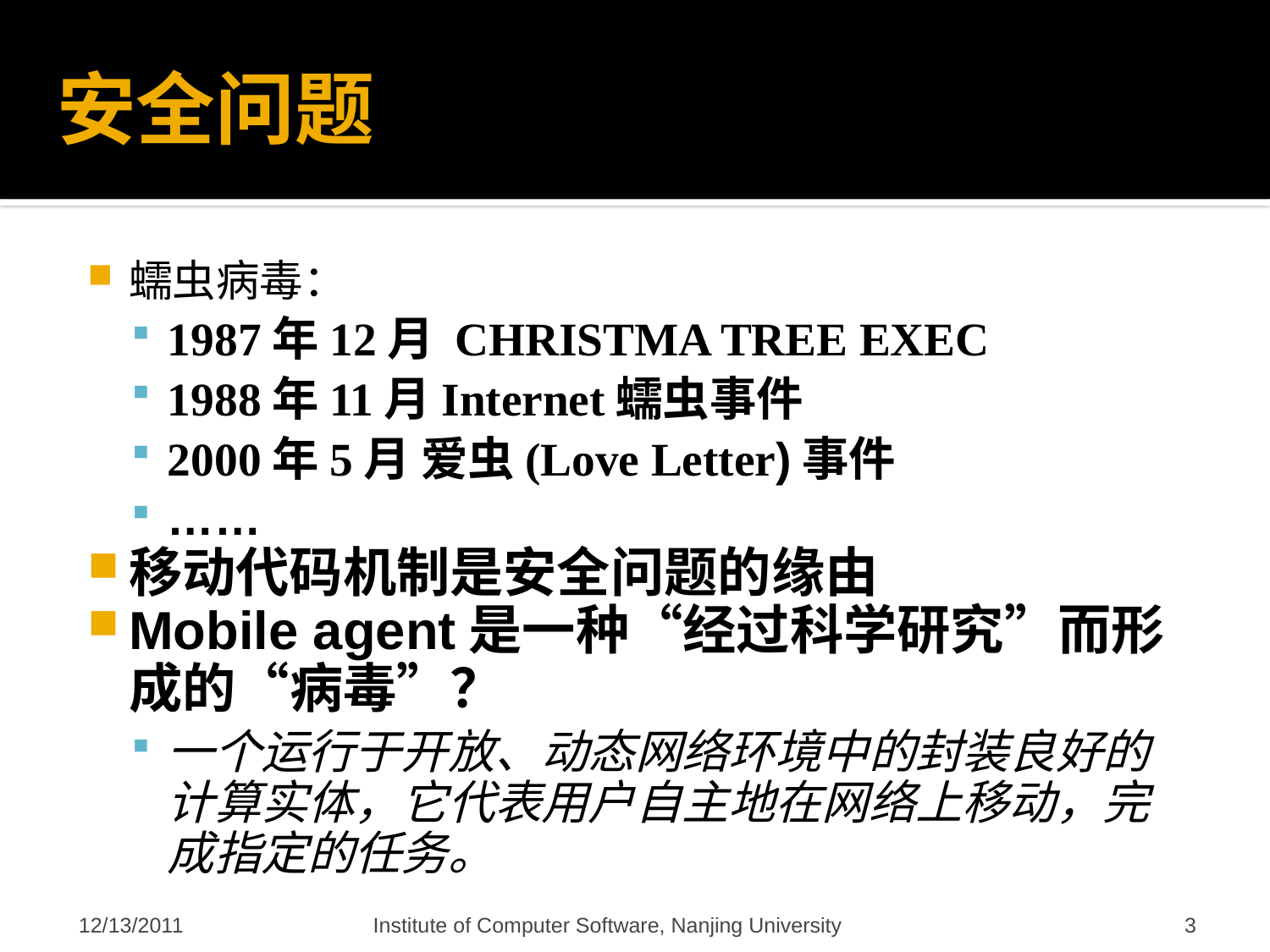

# 安全问题
蠕虫病毒：
1987年12月 CHRISTMA TREE EXEC
1988年11月Internet蠕虫事件
2000年5月 爱虫(Love Letter)事件
……
移动代码机制是安全问题的缘由
Mobile agent是一种“经过科学研究”而形成的“病毒”？
一个运行于开放、动态网络环境中的封装良好的计算实体，它代表用户自主地在网络上移动，完成指定的任务。
3
12/13/2011
Institute of Computer Software, Nanjing University
3